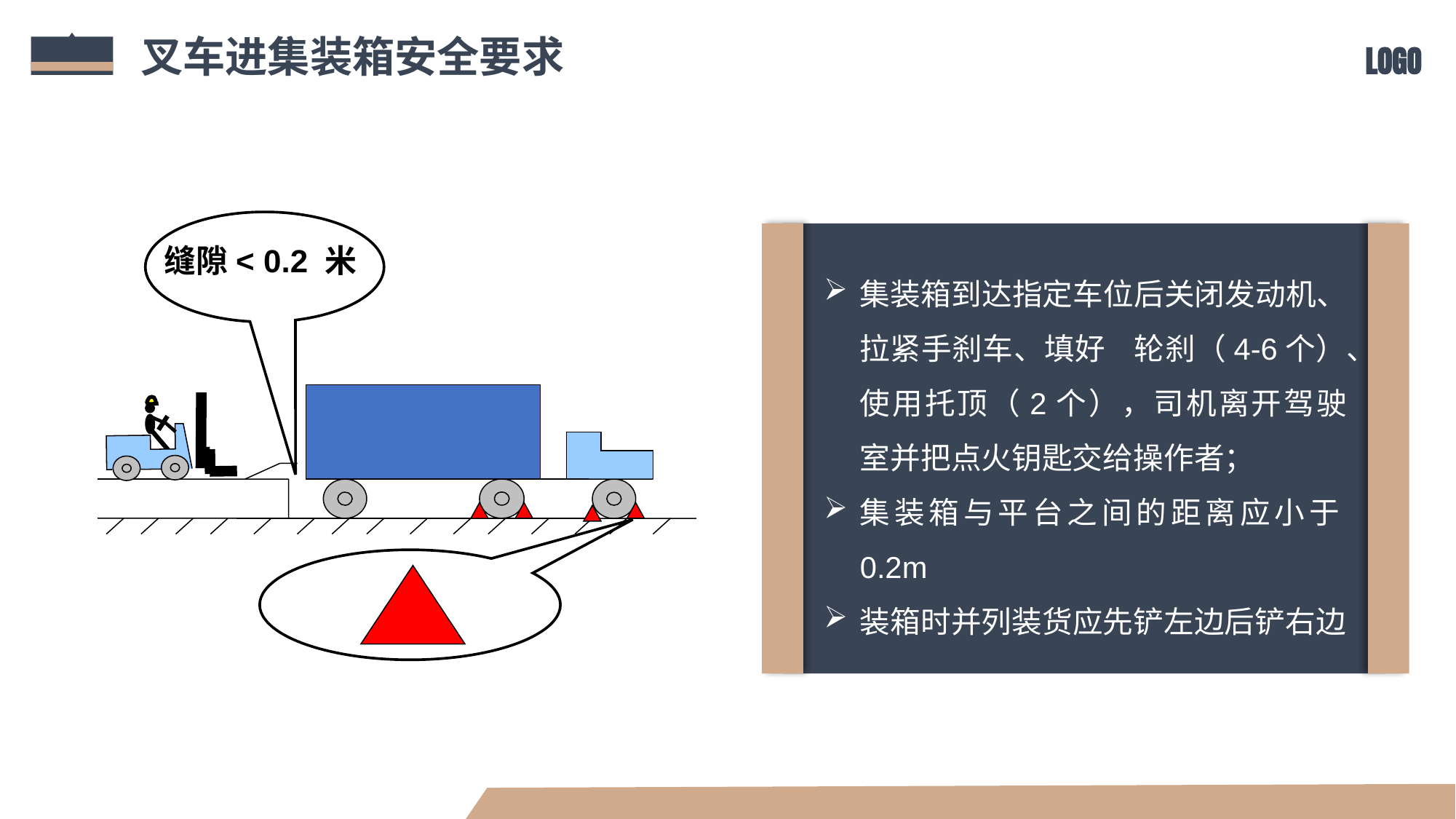

叉车进集装箱安全要求

缝隙< 0.2 米

禁止用叉车提升人员
禁止人员站在货叉上行驶
除驾驶员外，禁止其他人员乘坐叉车
集装箱到达指定车位后关闭发动机、拉紧手刹车、填好    轮刹（4-6个）、使用托顶（2个），司机离开驾驶室并把点火钥匙交给操作者；
集装箱与平台之间的距离应小于0.2m
装箱时并列装货应先铲左边后铲右边